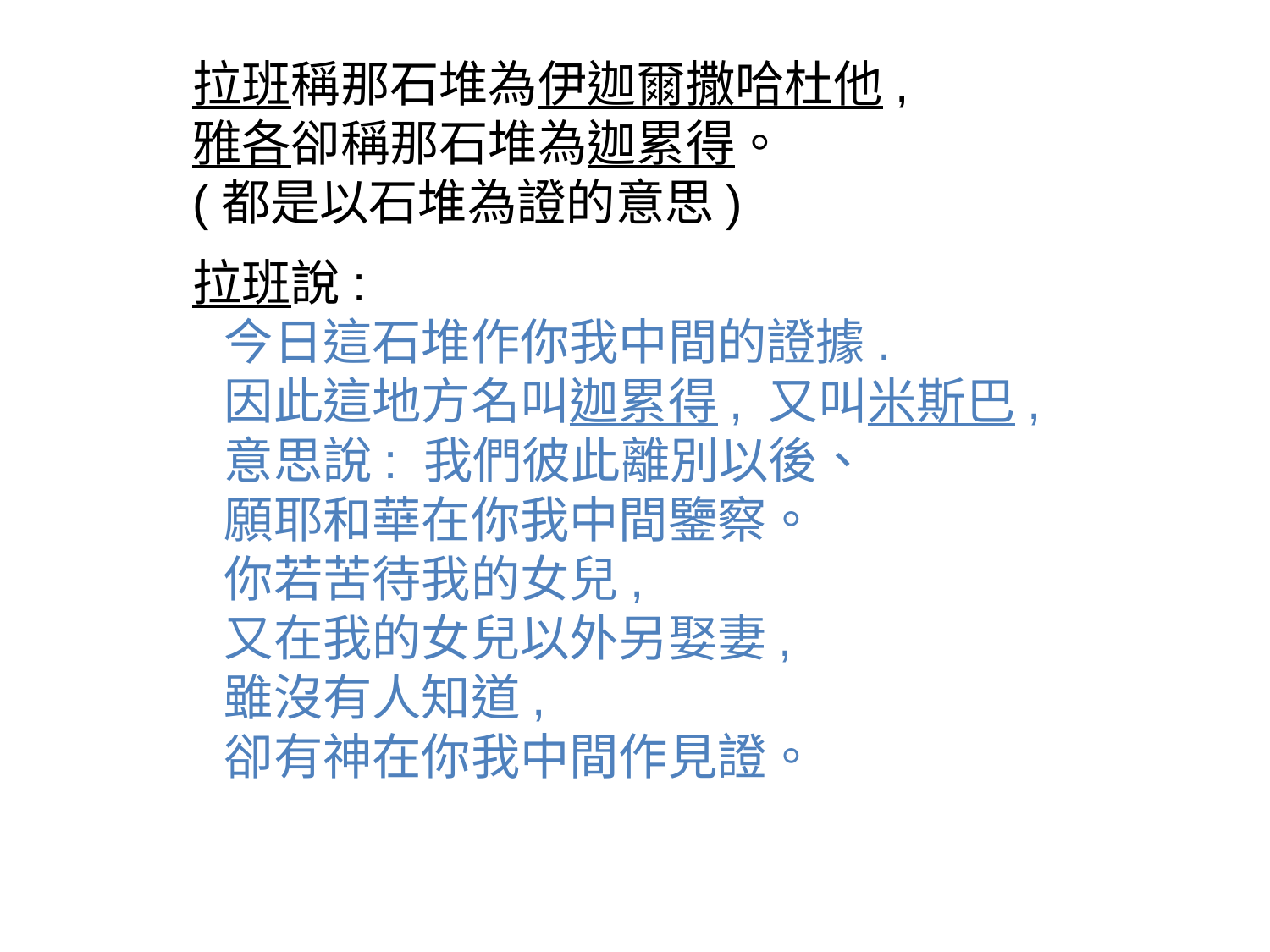

拉班稱那石堆為伊迦爾撒哈杜他,
雅各卻稱那石堆為迦累得。
(都是以石堆為證的意思)

拉班說:
今日這石堆作你我中間的證據.
因此這地方名叫迦累得, 又叫米斯巴,
意思說: 我們彼此離別以後、
願耶和華在你我中間鑒察。
你若苦待我的女兒,
又在我的女兒以外另娶妻,
雖沒有人知道,
卻有神在你我中間作見證。